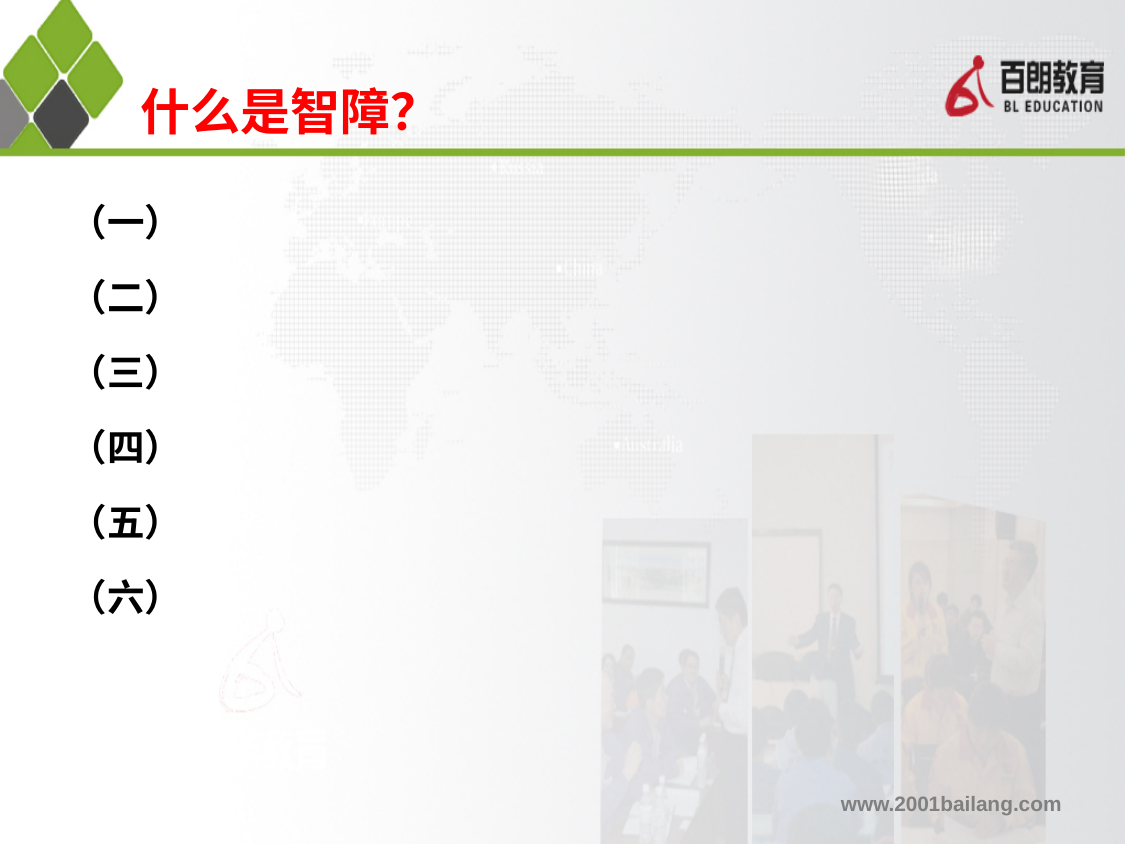

# 什么是智障？
（一）
（二）
（三）
（四）
（五）
（六）